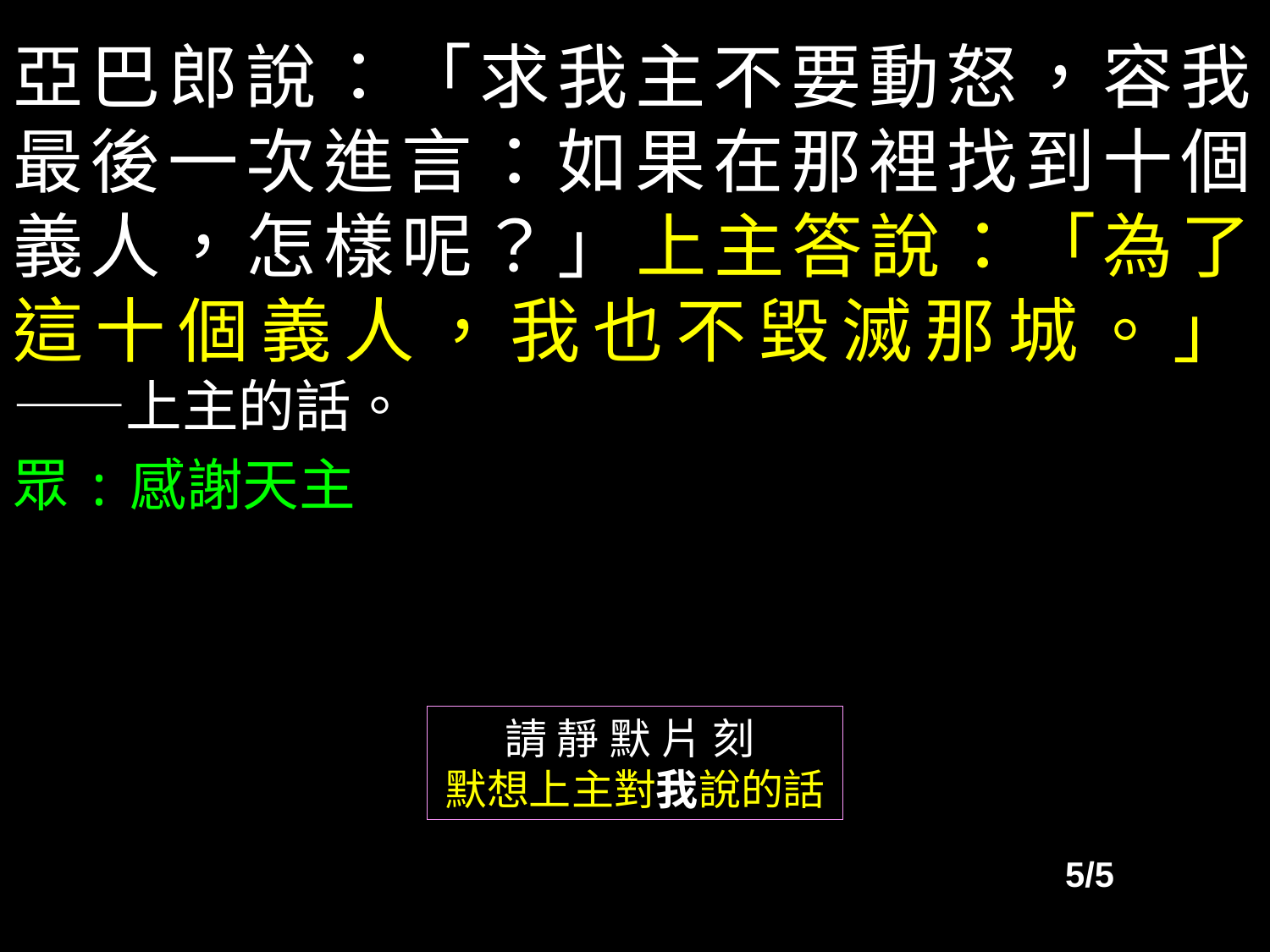

亞巴郎說：「求我主不要動怒，容我最後一次進言：如果在那裡找到十個義人，怎樣呢？」上主答說：「為了這十個義人，我也不毀滅那城。」
——上主的話。
眾:感謝天主

請 靜 默 片 刻
默想上主對我說的話
5/5